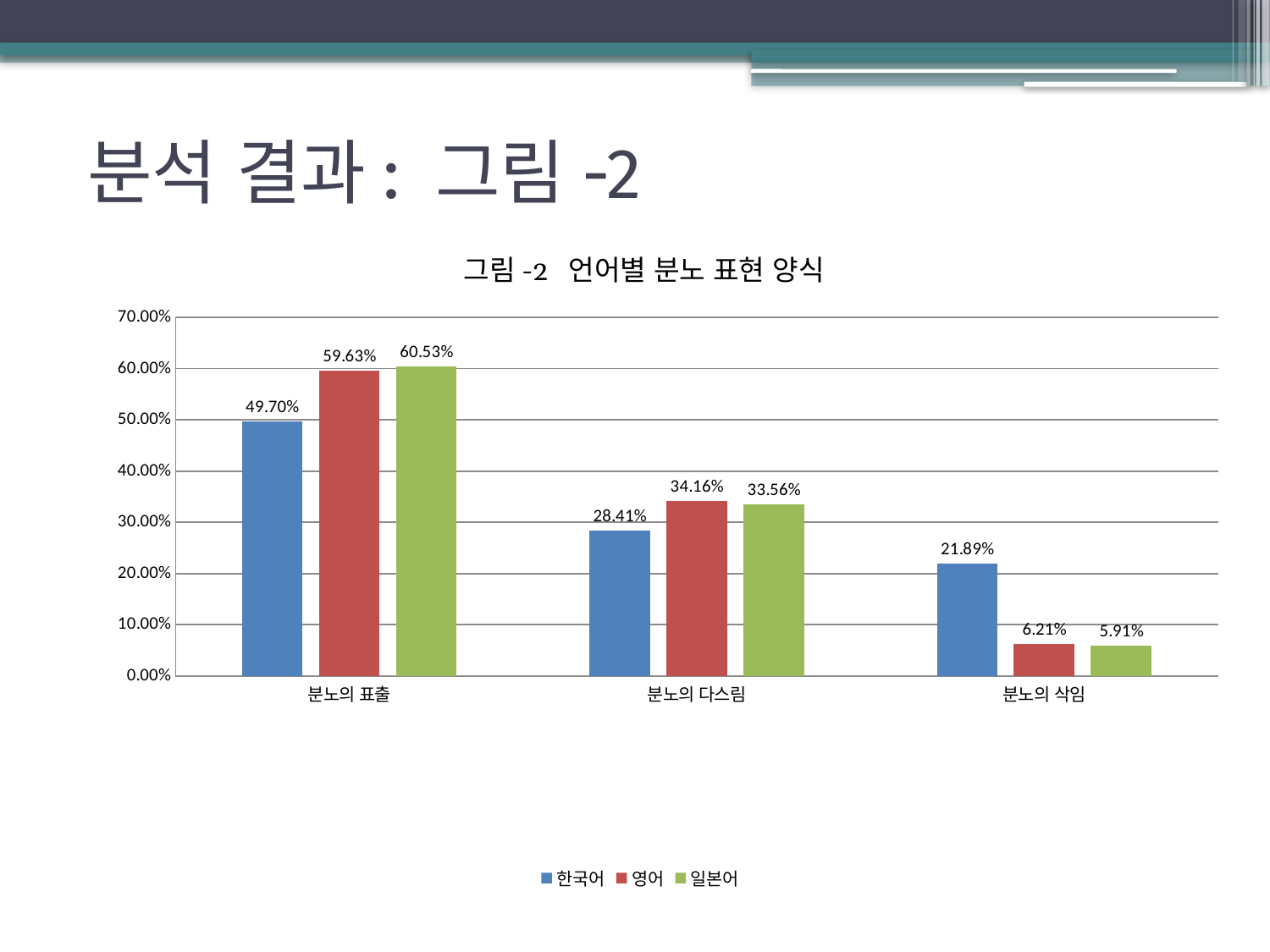

# 분석 결과: 그림-2
그림-2  언어별 분노 표현 양식

### Chart

| Category | 한국어 | 영어 | 일본어 |
|---|---|---|---|
| 분노의 표출 | 0.497 | 0.5963 | 0.6053 |
| 분노의 다스림 | 0.2841 | 0.3416 | 0.3356 |
| 분노의 삭임 | 0.2189 | 0.0621 | 0.0591 |